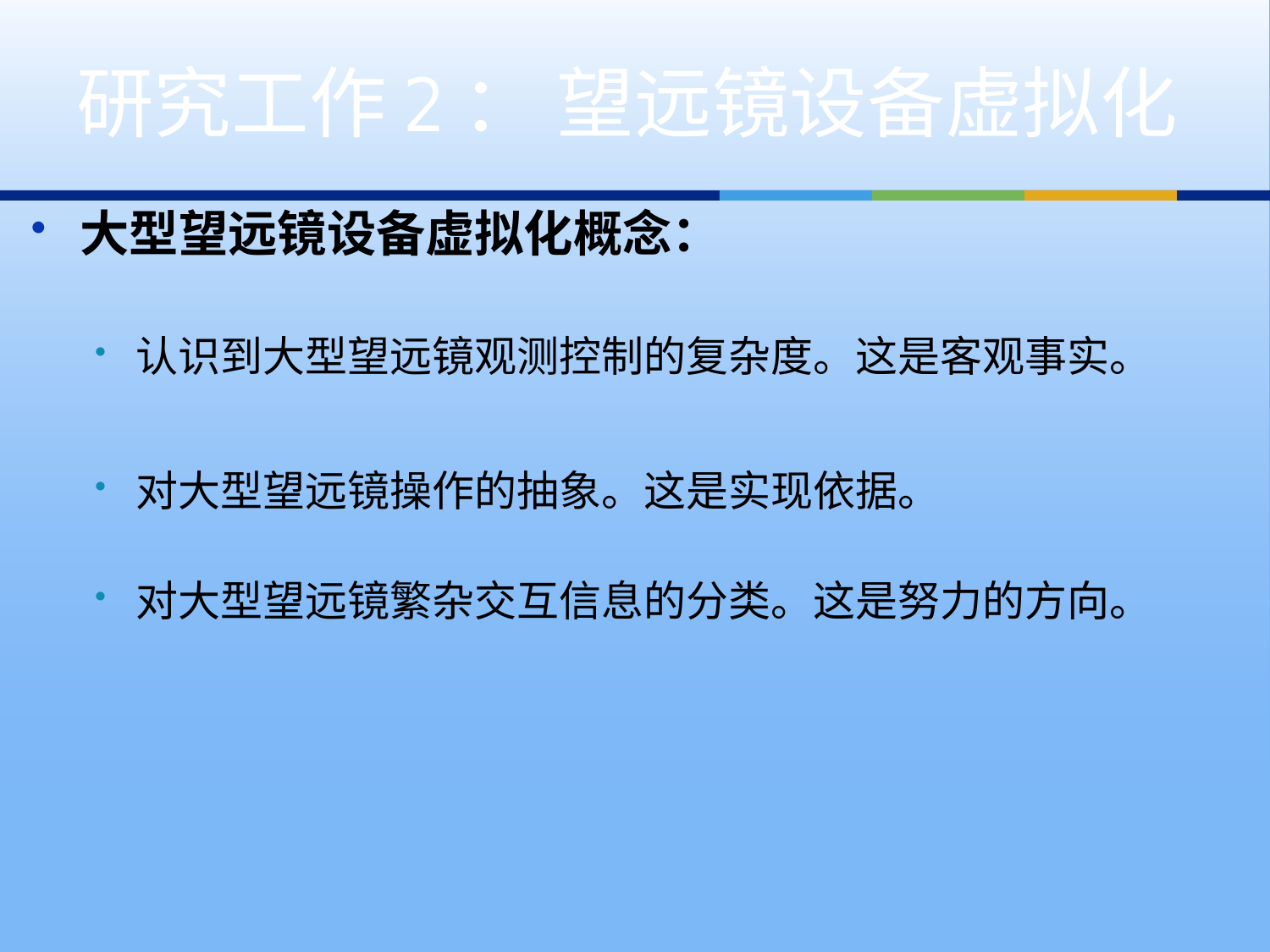

# 研究工作2： 望远镜设备虚拟化
大型望远镜设备虚拟化概念：

认识到大型望远镜观测控制的复杂度。这是客观事实。

对大型望远镜操作的抽象。这是实现依据。
对大型望远镜繁杂交互信息的分类。这是努力的方向。